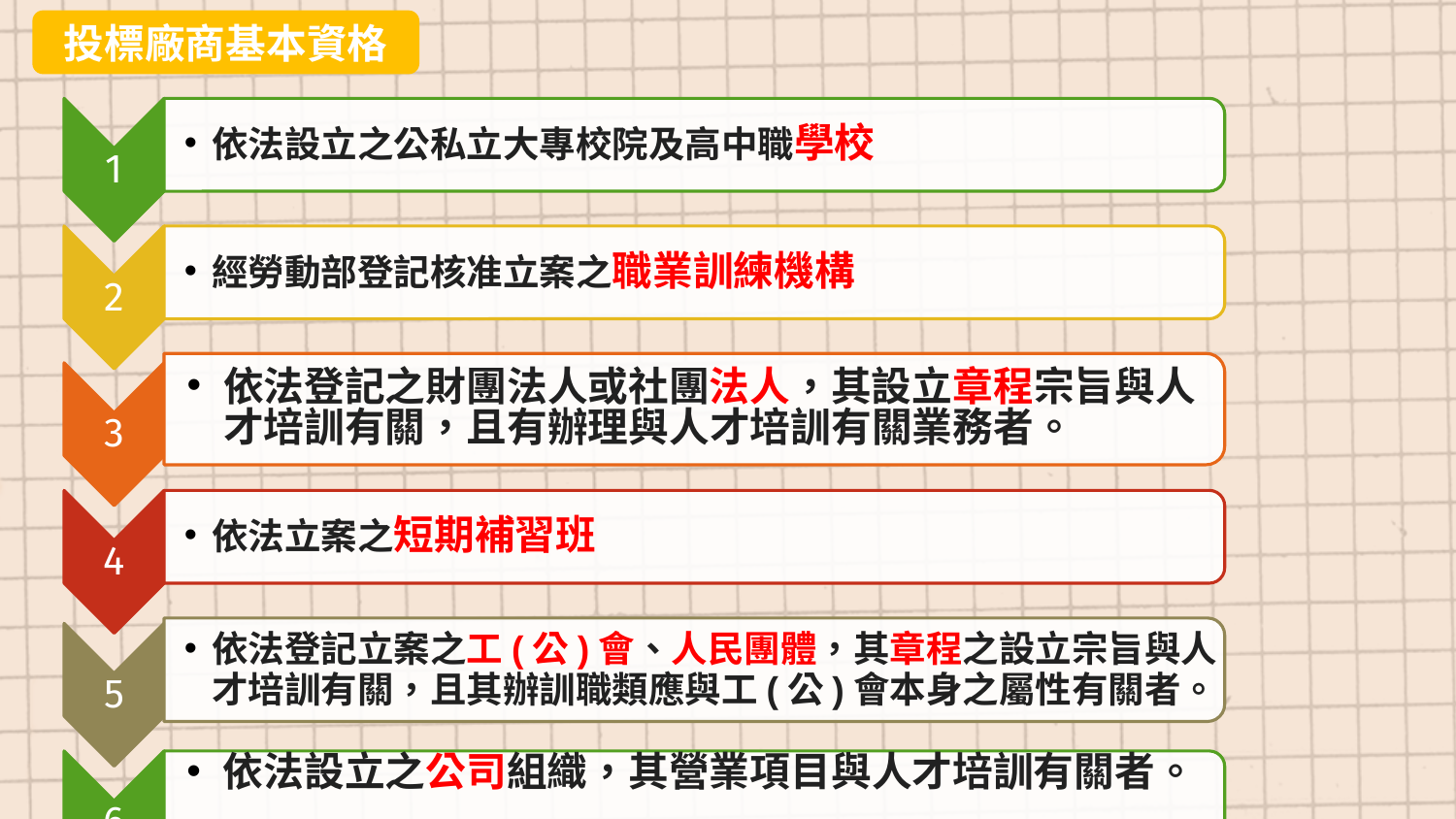

投標廠商基本資格
1
依法設立之公私立大專校院及高中職學校
2
經勞動部登記核准立案之職業訓練機構
3
依法登記之財團法人或社團法人，其設立章程宗旨與人才培訓有關，且有辦理與人才培訓有關業務者。
4
依法立案之短期補習班
5
依法登記立案之工(公)會、人民團體，其章程之設立宗旨與人才培訓有關，且其辦訓職類應與工(公)會本身之屬性有關者。
6
依法設立之公司組織，其營業項目與人才培訓有關者。